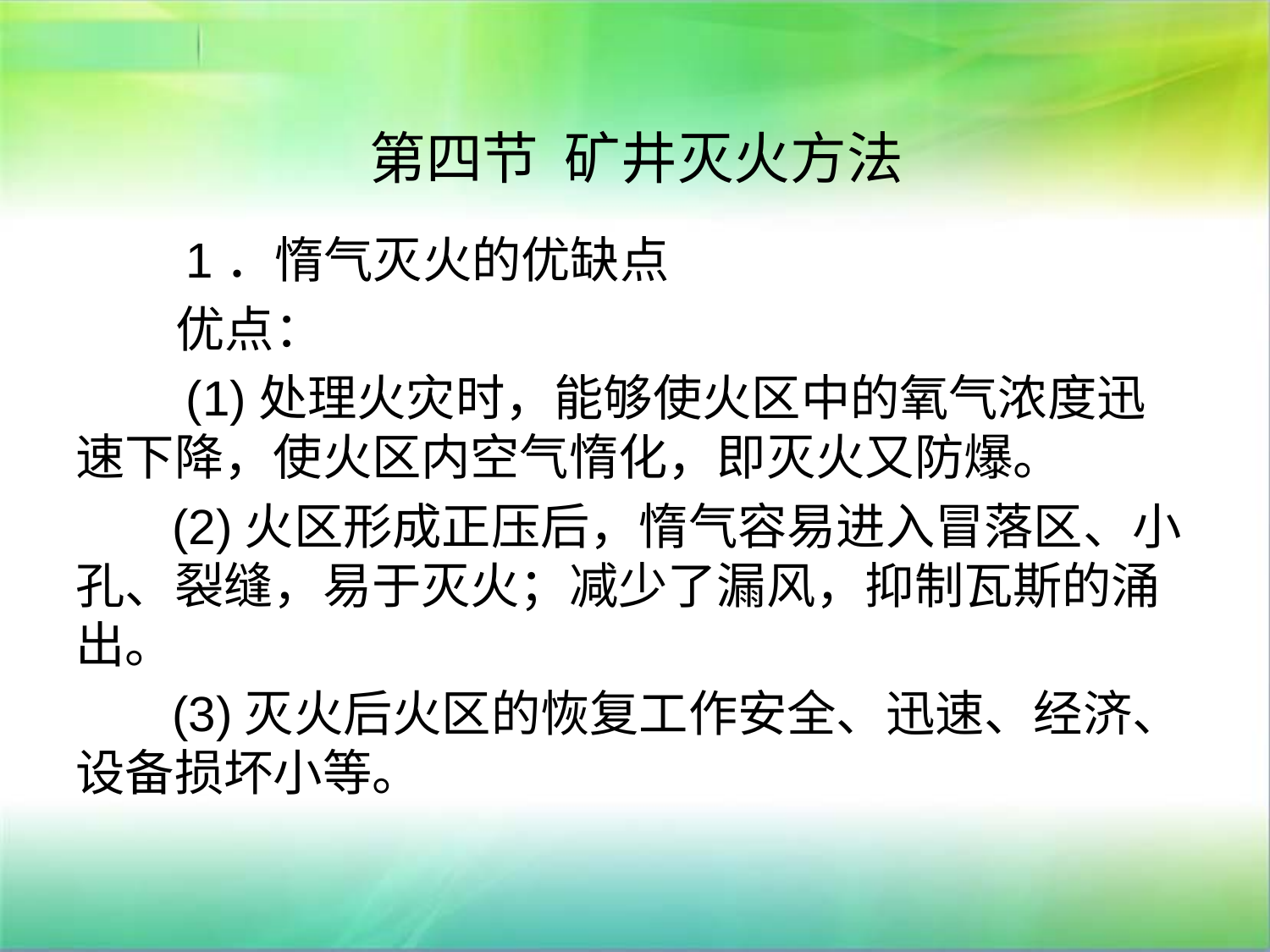

# 第四节  矿井灭火方法
        1．惰气灭火的优缺点
        优点：
        (1)处理火灾时，能够使火区中的氧气浓度迅速下降，使火区内空气惰化，即灭火又防爆。
       (2)火区形成正压后，惰气容易进入冒落区、小孔、裂缝，易于灭火；减少了漏风，抑制瓦斯的涌出。
       (3)灭火后火区的恢复工作安全、迅速、经济、设备损坏小等。